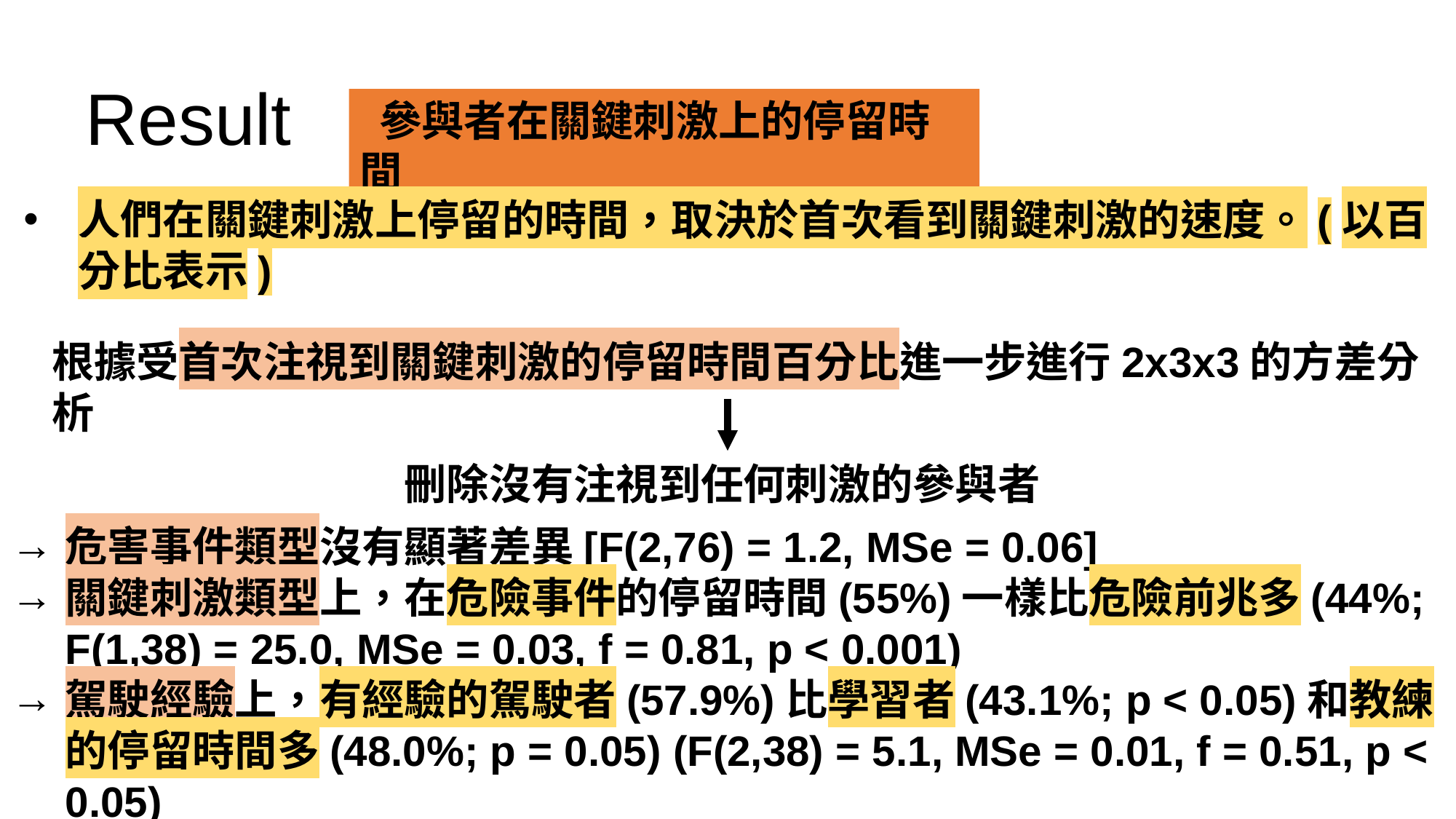

Result
 參與者在關鍵刺激上的停留時間
人們在關鍵刺激上停留的時間，取決於首次看到關鍵刺激的速度。(以百分比表示)
根據受首次注視到關鍵刺激的停留時間百分比進一步進行2x3x3的方差分析
刪除沒有注視到任何刺激的參與者
危害事件類型沒有顯著差異[F(2,76) = 1.2, MSe = 0.06]
關鍵刺激類型上，在危險事件的停留時間(55%)一樣比危險前兆多(44%; F(1,38) = 25.0, MSe = 0.03, f = 0.81, p < 0.001)
駕駛經驗上，有經驗的駕駛者(57.9%)比學習者(43.1%; p < 0.05)和教練的停留時間多(48.0%; p = 0.05) (F(2,38) = 5.1, MSe = 0.01, f = 0.51, p < 0.05)